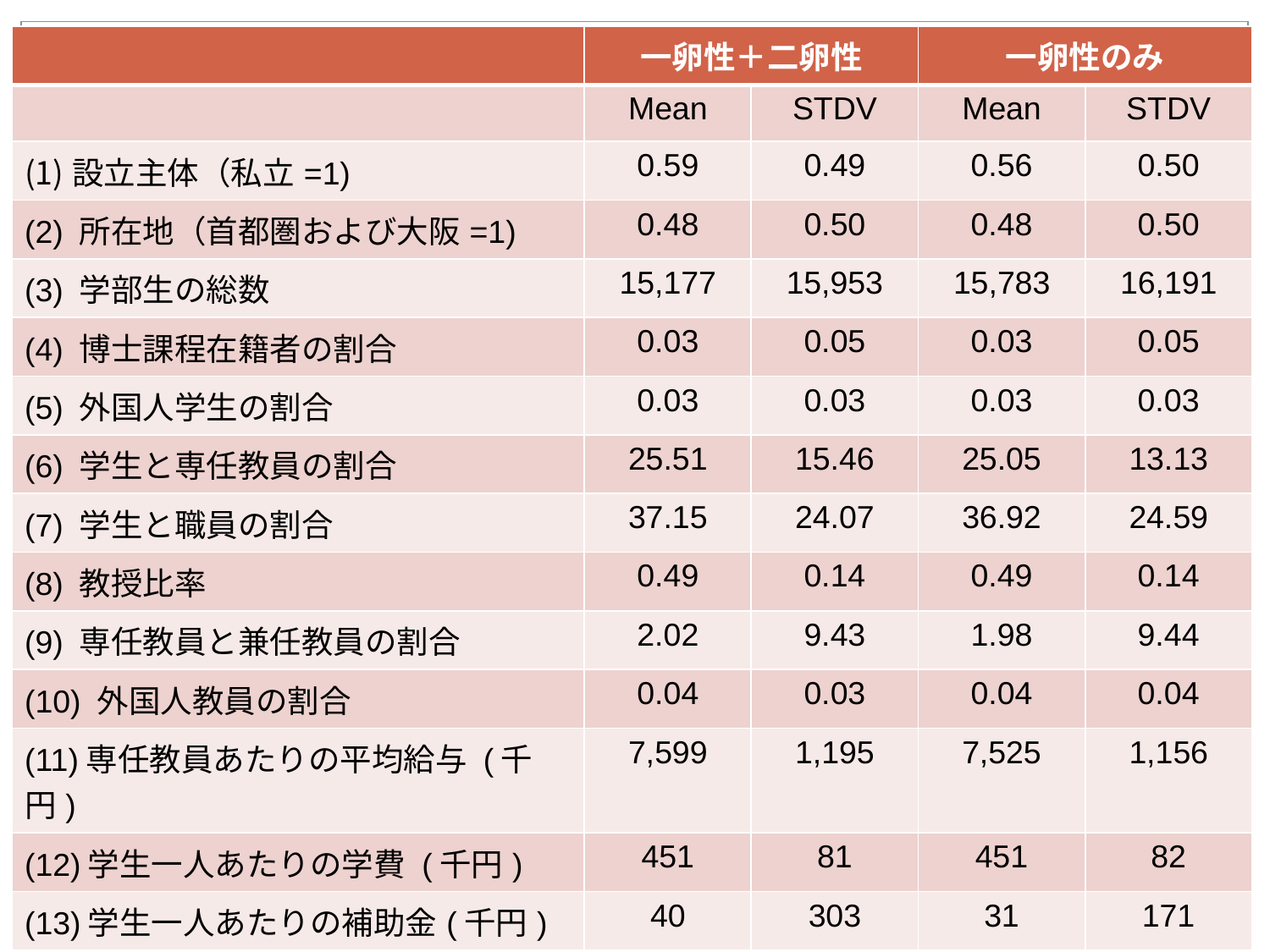

|  | 一卵性＋二卵性 |  | 一卵性のみ |  |
| --- | --- | --- | --- | --- |
|  | Mean | STDV | Mean | STDV |
| 設立主体（私立=1) | 0.59 | 0.49 | 0.56 | 0.50 |
| (2) 所在地（首都圏および大阪=1) | 0.48 | 0.50 | 0.48 | 0.50 |
| (3) 学部生の総数 | 15,177 | 15,953 | 15,783 | 16,191 |
| (4) 博士課程在籍者の割合 | 0.03 | 0.05 | 0.03 | 0.05 |
| (5) 外国人学生の割合 | 0.03 | 0.03 | 0.03 | 0.03 |
| (6) 学生と専任教員の割合 | 25.51 | 15.46 | 25.05 | 13.13 |
| (7) 学生と職員の割合 | 37.15 | 24.07 | 36.92 | 24.59 |
| (8) 教授比率 | 0.49 | 0.14 | 0.49 | 0.14 |
| (9) 専任教員と兼任教員の割合 | 2.02 | 9.43 | 1.98 | 9.44 |
| (10) 外国人教員の割合 | 0.04 | 0.03 | 0.04 | 0.04 |
| (11)専任教員あたりの平均給与 (千円) | 7,599 | 1,195 | 7,525 | 1,156 |
| (12)学生一人あたりの学費 (千円) | 451 | 81 | 451 | 82 |
| (13)学生一人あたりの補助金(千円) | 40 | 303 | 31 | 171 |